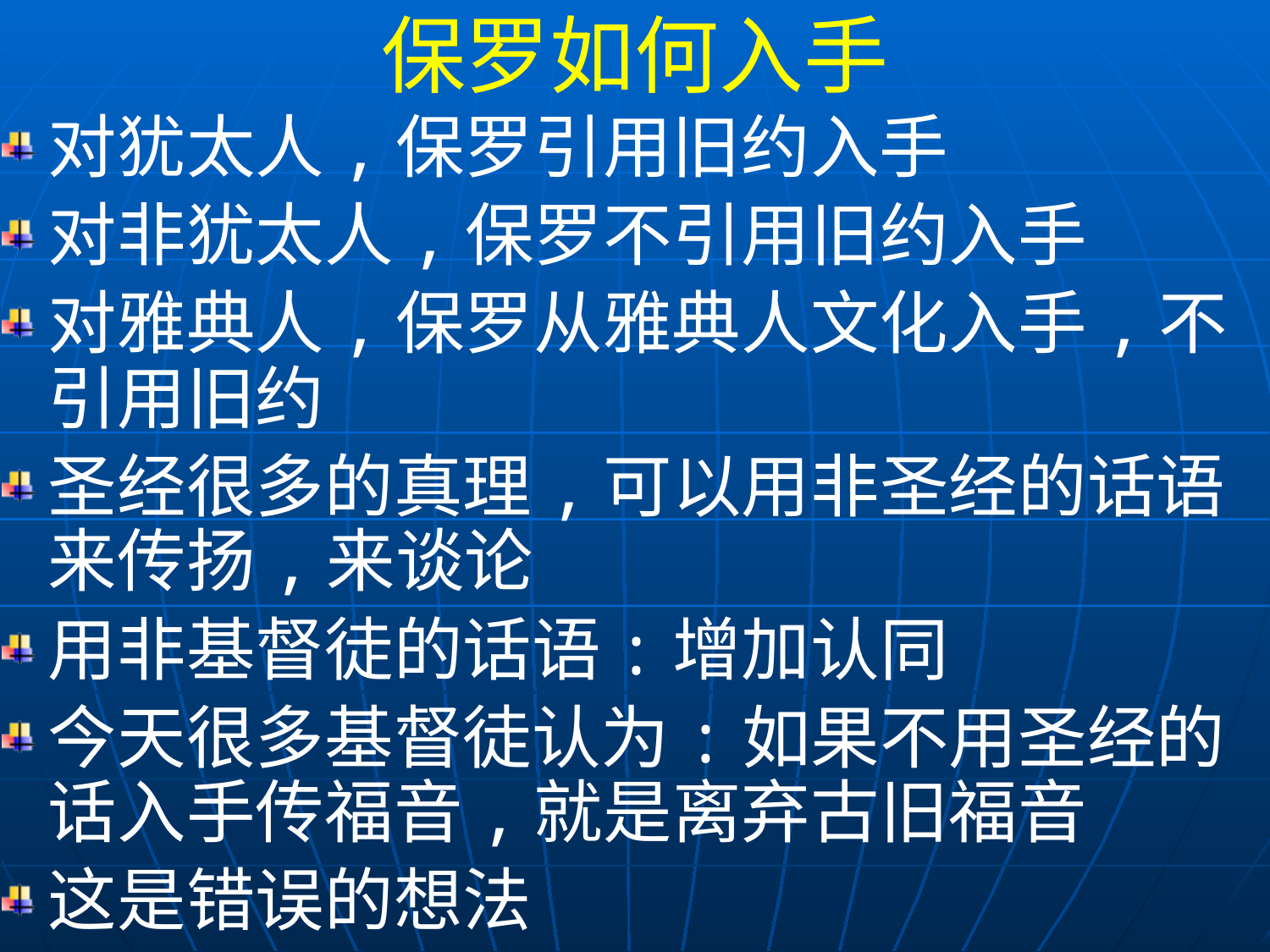

保罗如何入手
对犹太人,保罗引用旧约入手
对非犹太人,保罗不引用旧约入手
对雅典人,保罗从雅典人文化入手,不引用旧约
圣经很多的真理,可以用非圣经的话语来传扬,来谈论
用非基督徒的话语:增加认同
今天很多基督徒认为:如果不用圣经的话入手传福音,就是离弃古旧福音
这是错误的想法